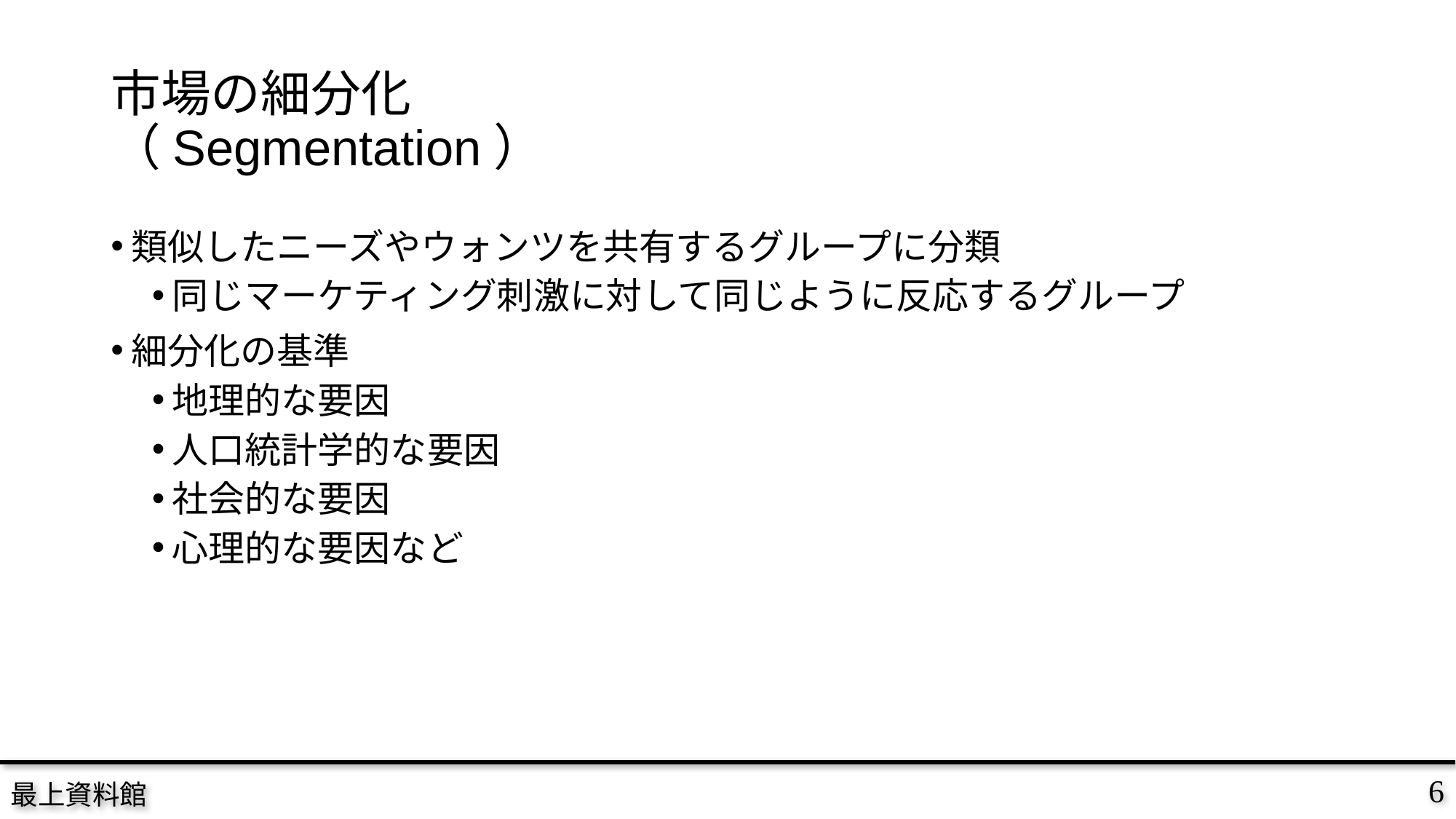

# 市場の細分化 （Segmentation）
類似したニーズやウォンツを共有するグループに分類
同じマーケティング刺激に対して同じように反応するグループ
細分化の基準
地理的な要因
人口統計学的な要因
社会的な要因
心理的な要因など